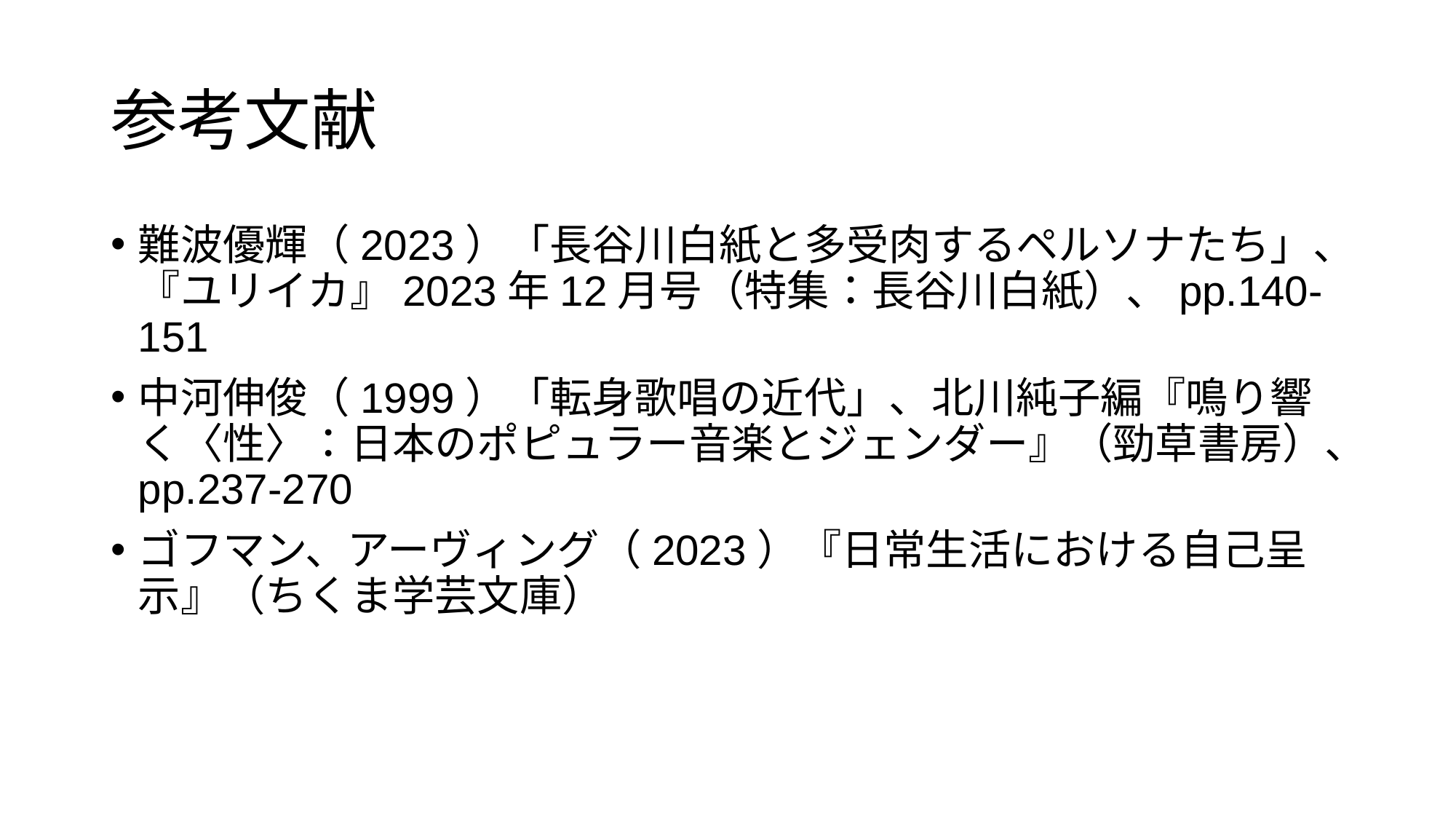

# 参考文献
難波優輝（2023）「長谷川白紙と多受肉するペルソナたち」、『ユリイカ』2023年12月号（特集：長谷川白紙）、pp.140-151
中河伸俊（1999）「転身歌唱の近代」、北川純子編『鳴り響く〈性〉：日本のポピュラー音楽とジェンダー』（勁草書房）、pp.237-270
ゴフマン、アーヴィング（2023）『日常生活における自己呈示』（ちくま学芸文庫）